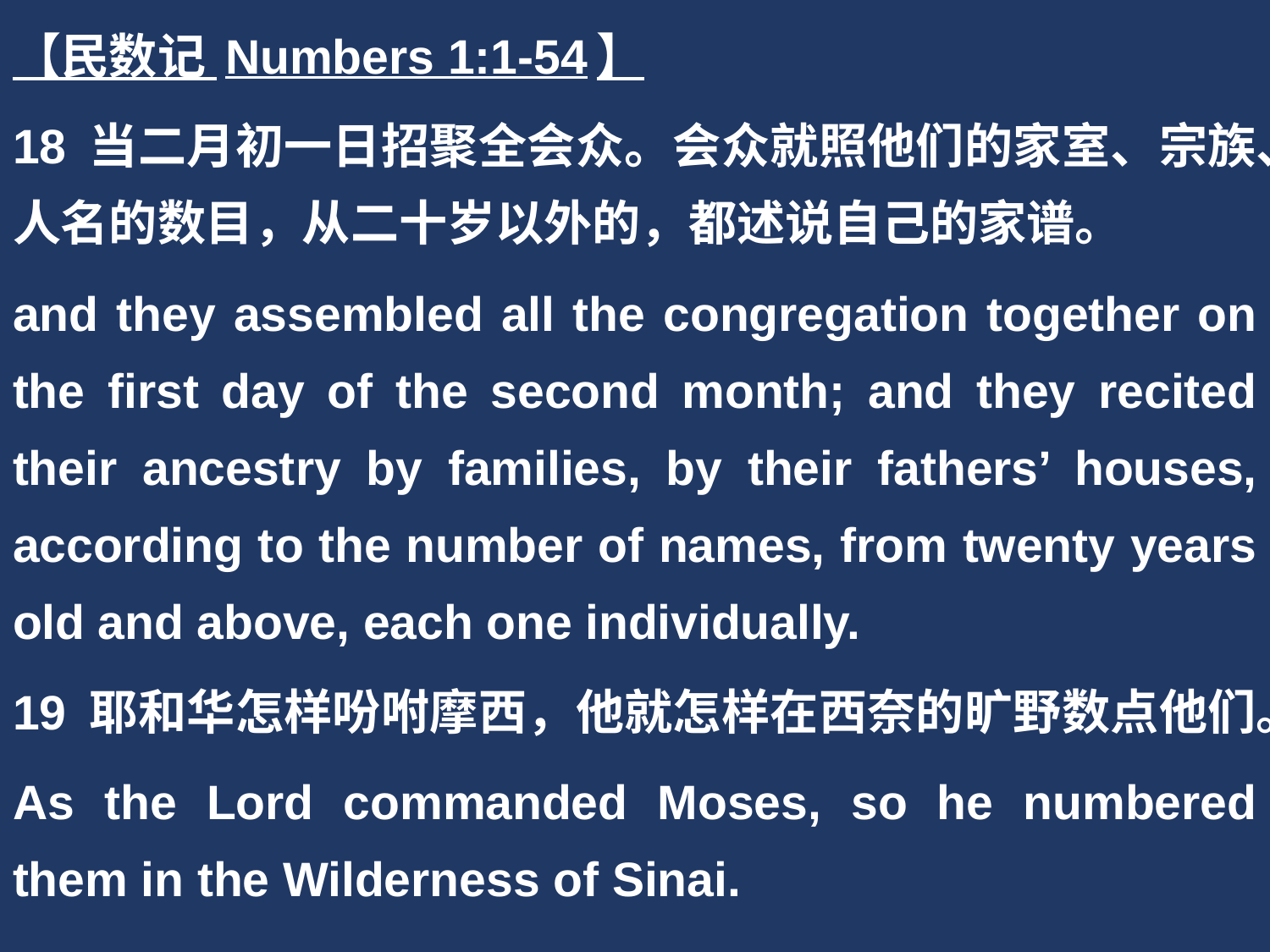

【民数记 Numbers 1:1-54】
18 当二月初一日招聚全会众。会众就照他们的家室、宗族、人名的数目，从二十岁以外的，都述说自己的家谱。
and they assembled all the congregation together on the first day of the second month; and they recited their ancestry by families, by their fathers’ houses, according to the number of names, from twenty years old and above, each one individually.
19 耶和华怎样吩咐摩西，他就怎样在西奈的旷野数点他们。
As the Lord commanded Moses, so he numbered them in the Wilderness of Sinai.